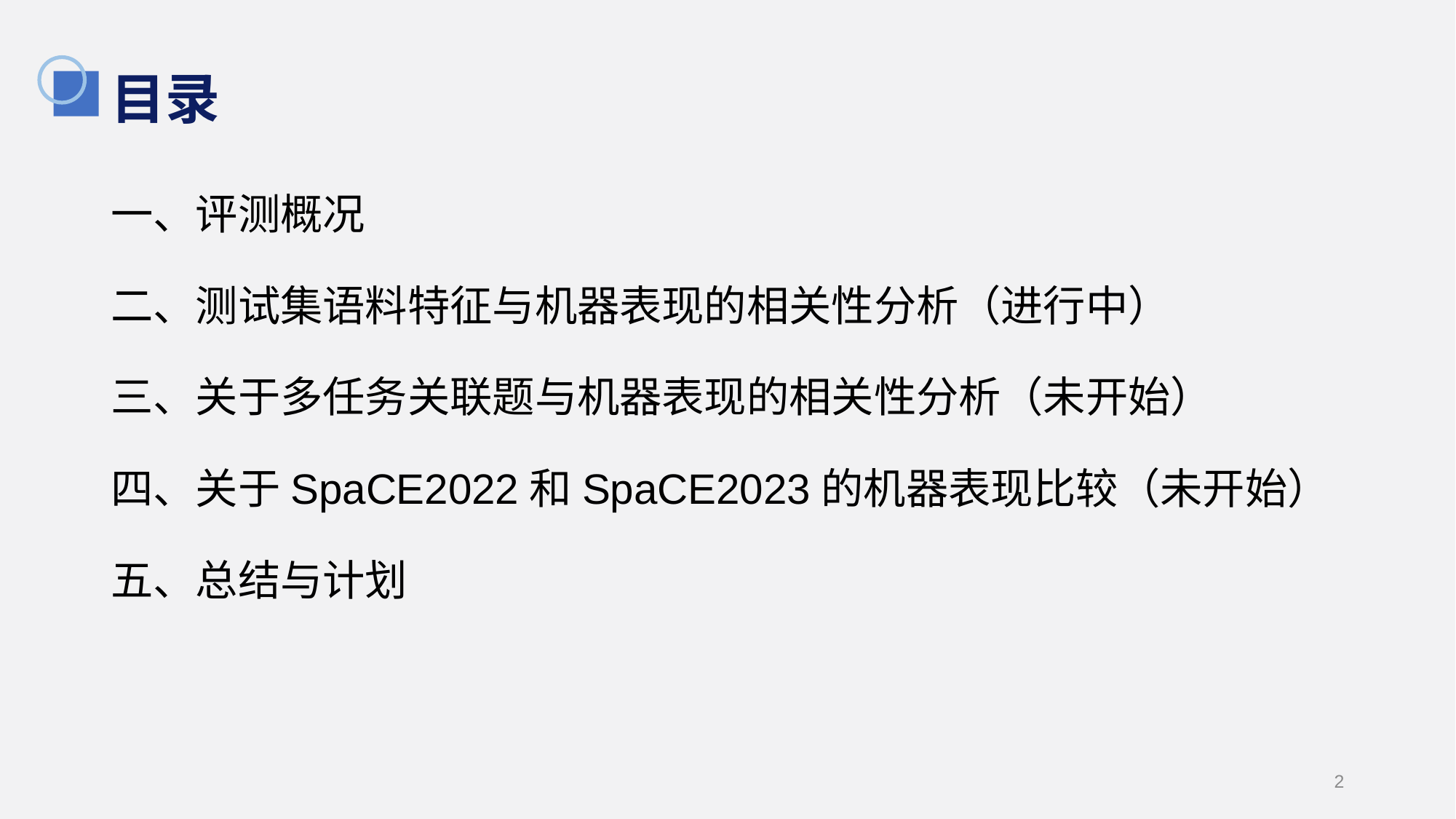

# 目录
一、评测概况
二、测试集语料特征与机器表现的相关性分析（进行中）
三、关于多任务关联题与机器表现的相关性分析（未开始）
四、关于SpaCE2022和SpaCE2023的机器表现比较（未开始）
五、总结与计划
2